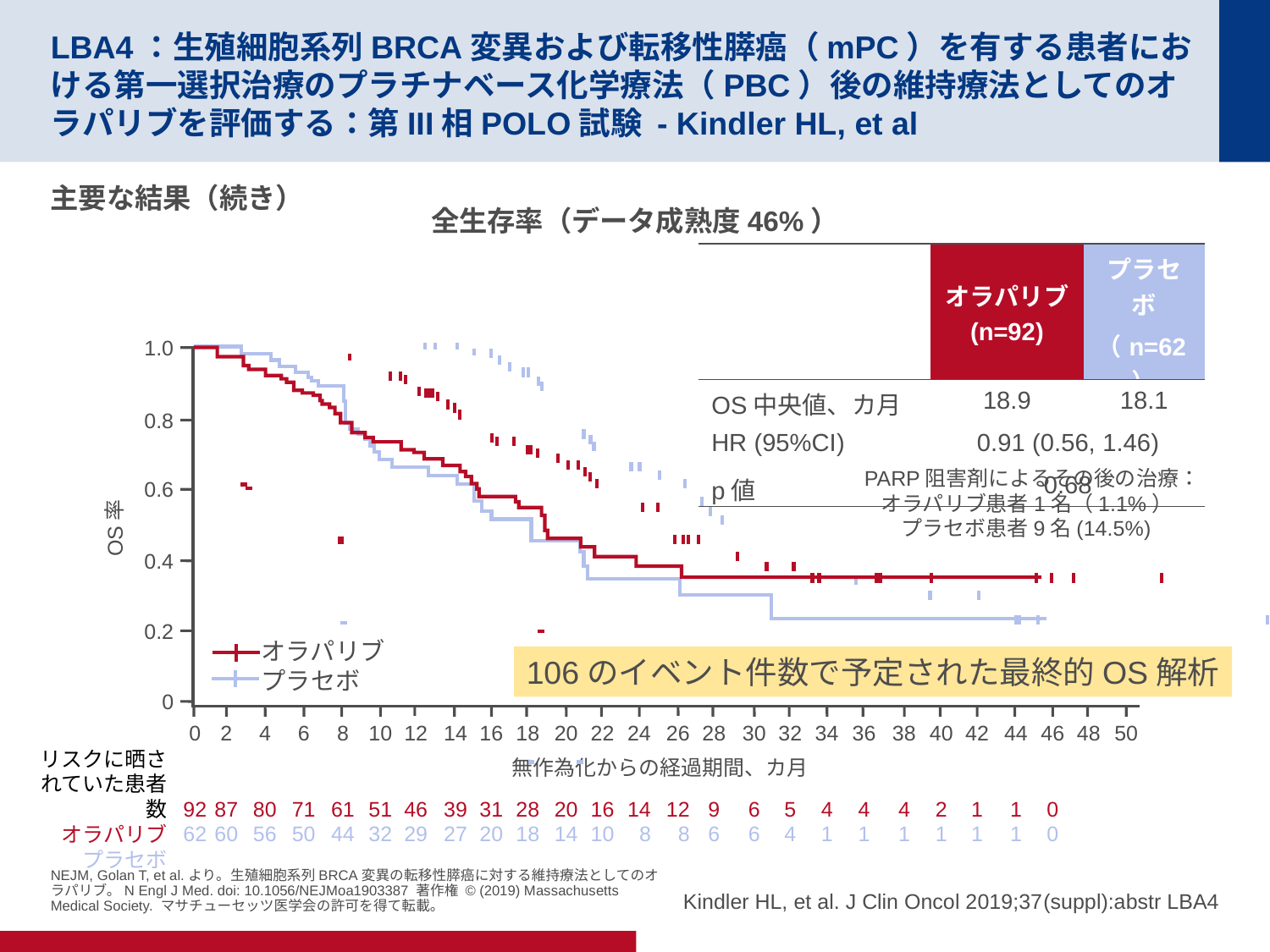

# LBA4：生殖細胞系列BRCA変異および転移性膵癌（mPC）を有する患者における第一選択治療のプラチナベース化学療法（PBC）後の維持療法としてのオラパリブを評価する：第III相POLO試験 - Kindler HL, et al
主要な結果（続き）
全生存率（データ成熟度46%）
|  | オラパリブ (n=92) | プラセボ （n=62） |
| --- | --- | --- |
| OS中央値、カ月 | 18.9 | 18.1 |
| HR (95%CI) | 0.91 (0.56, 1.46) |  |
| p値 | 0.68 |  |
1.0

0.8

 PARP阻害剤によるその後の治療：
オラパリブ患者1名（1.1%）
プラセボ患者9名(14.5%)

0.6

OS率

0.4

0.2

オラパリブ
プラセボ

106のイベント件数で予定された最終的OS解析
0

0

92
62
2

87
60
4

80
56
6

71
50
8

61
44
10

51
32
12

46
29
14

39
27
16

31
20
18

28
18
20

20
14
22

16
10
24

14
8
26

12
8
28

9
6
30

6
6
32

5
4
34

4
1
36

4
1
38

4
1
40

2
1
42

1
1
44

1
1
46

0
0
48

50
リスクに晒されていた患者数
オラパリブ
プラセボ
無作為化からの経過期間、カ月
NEJM, Golan T, et al.より。生殖細胞系列BRCA変異の転移性膵癌に対する維持療法としてのオラパリブ。N Engl J Med. doi: 10.1056/NEJMoa1903387 著作権 © (2019) Massachusetts Medical Society. マサチューセッツ医学会の許可を得て転載。
Kindler HL, et al. J Clin Oncol 2019;37(suppl):abstr LBA4